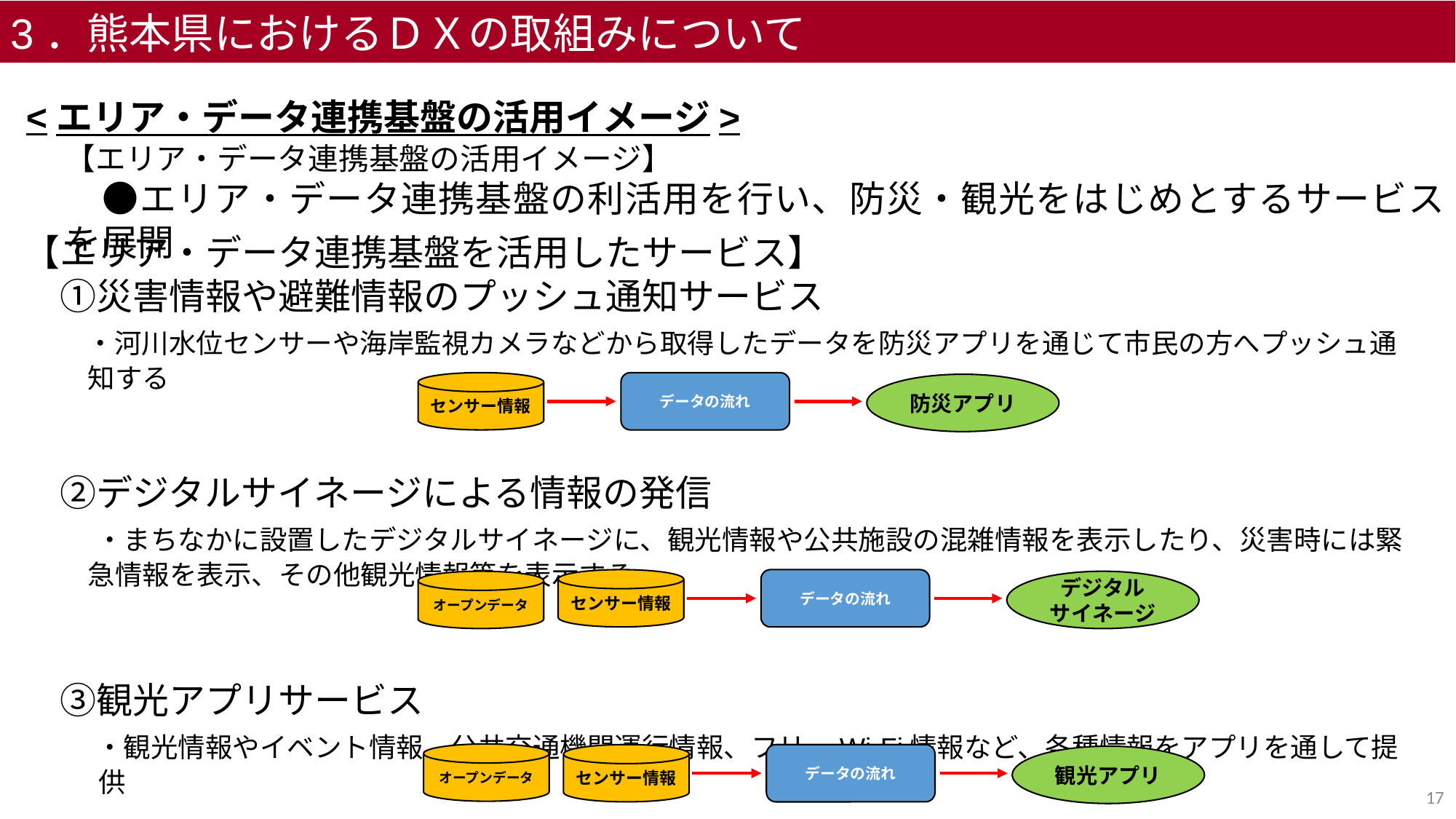

3．熊本県におけるＤＸの取組みについて
<エリア・データ連携基盤の活用イメージ>
【エリア・データ連携基盤の活用イメージ】
　●エリア・データ連携基盤の利活用を行い、防災・観光をはじめとするサービスを展開
【エリア・データ連携基盤を活用したサービス】
　①災害情報や避難情報のプッシュ通知サービス
　　・河川水位センサーや海岸監視カメラなどから取得したデータを防災アプリを通じて市民の方へプッシュ通知する

　②デジタルサイネージによる情報の発信
　　・まちなかに設置したデジタルサイネージに、観光情報や公共施設の混雑情報を表示したり、災害時には緊急情報を表示、その他観光情報等を表示する

　③観光アプリサービス
　　・観光情報やイベント情報、公共交通機関運行情報、フリーWi-Fi情報など、各種情報をアプリを通して提供
センサー情報
データの流れ
防災アプリ
センサー情報
データの流れ
デジタル
サイネージ
オープンデータ
オープンデータ
センサー情報
データの流れ
観光アプリ
17